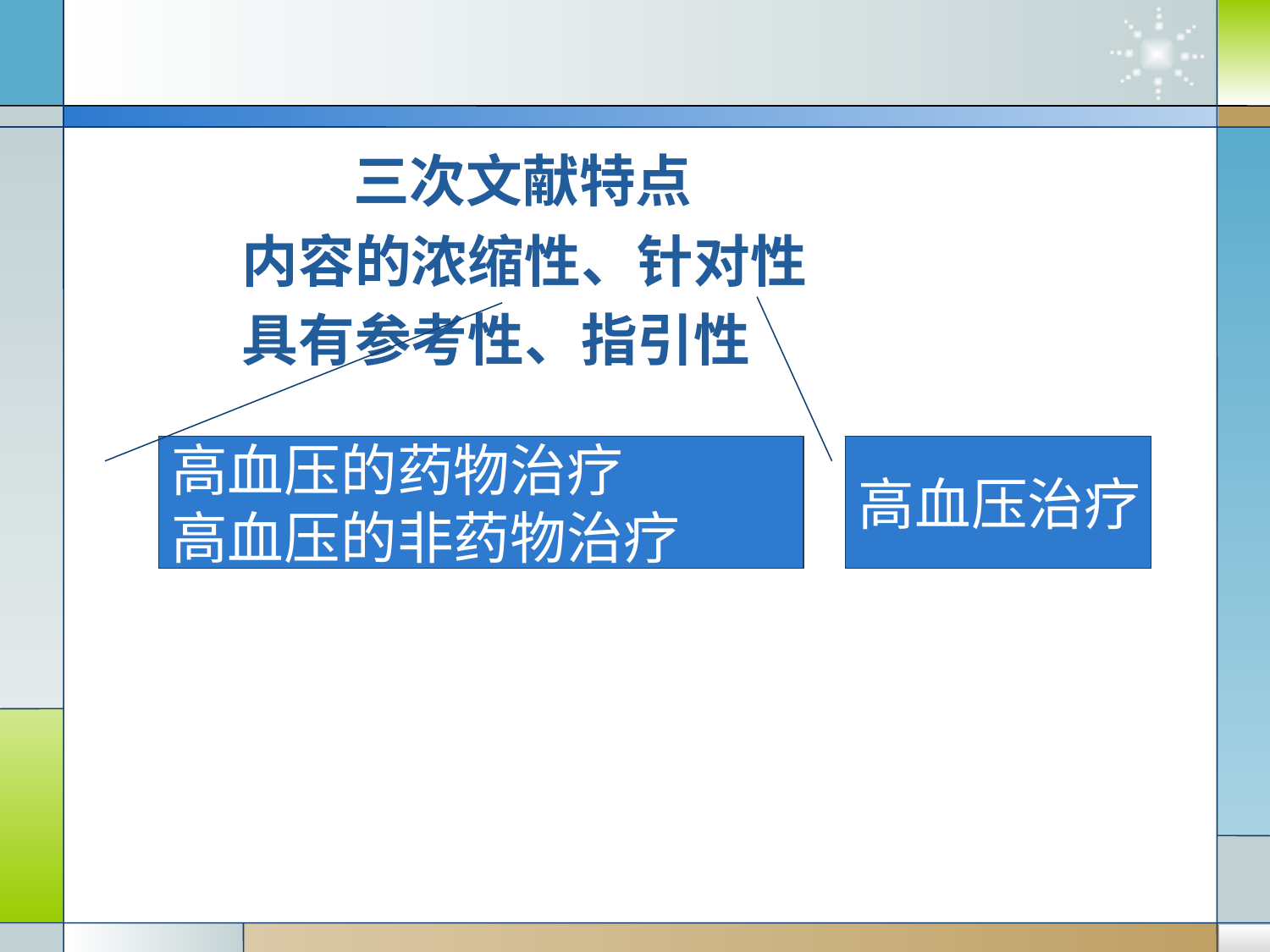

三次文献特点
      内容的浓缩性、针对性
      具有参考性、指引性

高血压的药物治疗
高血压的非药物治疗
高血压治疗